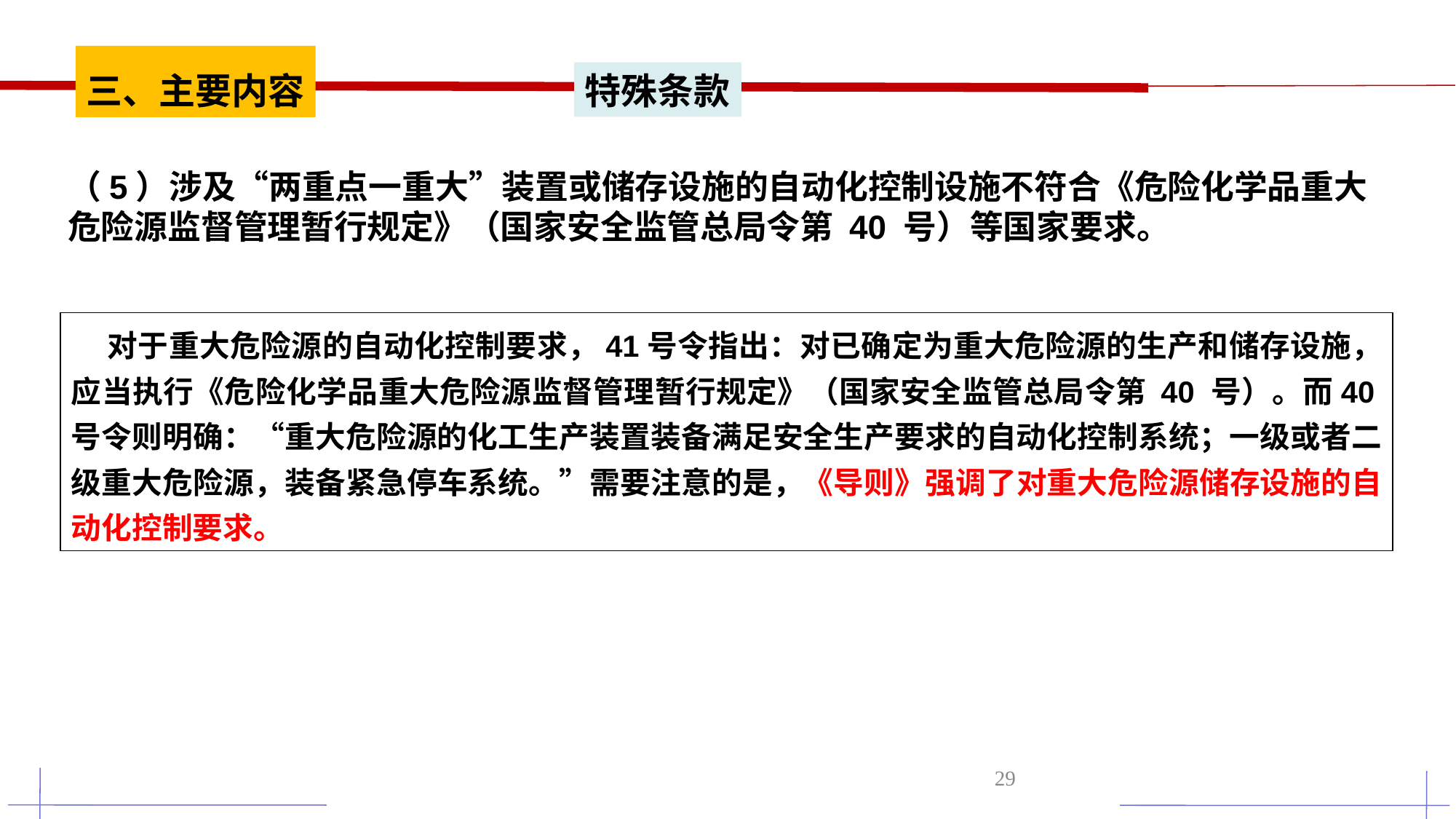

三、主要内容
特殊条款
（5）涉及“两重点一重大”装置或储存设施的自动化控制设施不符合《危险化学品重大危险源监督管理暂行规定》（国家安全监管总局令第 40 号）等国家要求。
    对于重大危险源的自动化控制要求，41号令指出：对已确定为重大危险源的生产和储存设施，应当执行《危险化学品重大危险源监督管理暂行规定》（国家安全监管总局令第 40 号）。而40号令则明确：“重大危险源的化工生产装置装备满足安全生产要求的自动化控制系统；一级或者二级重大危险源，装备紧急停车系统。”需要注意的是，《导则》强调了对重大危险源储存设施的自动化控制要求。
29